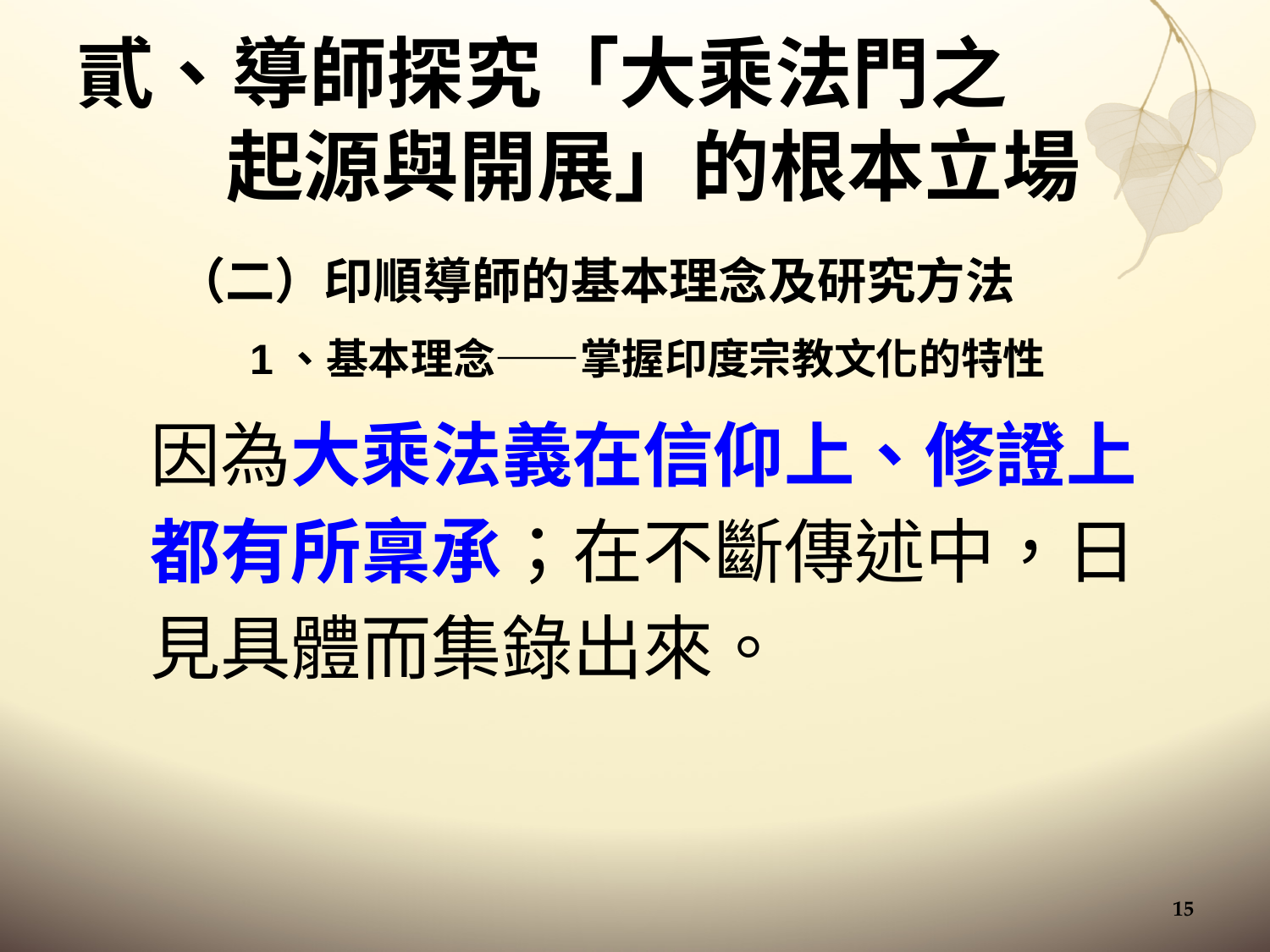

# 貳、導師探究「大乘法門之起源與開展」的根本立場
（二）印順導師的基本理念及研究方法
1、基本理念——掌握印度宗教文化的特性
因為大乘法義在信仰上、修證上都有所稟承；在不斷傳述中，日見具體而集錄出來。

15